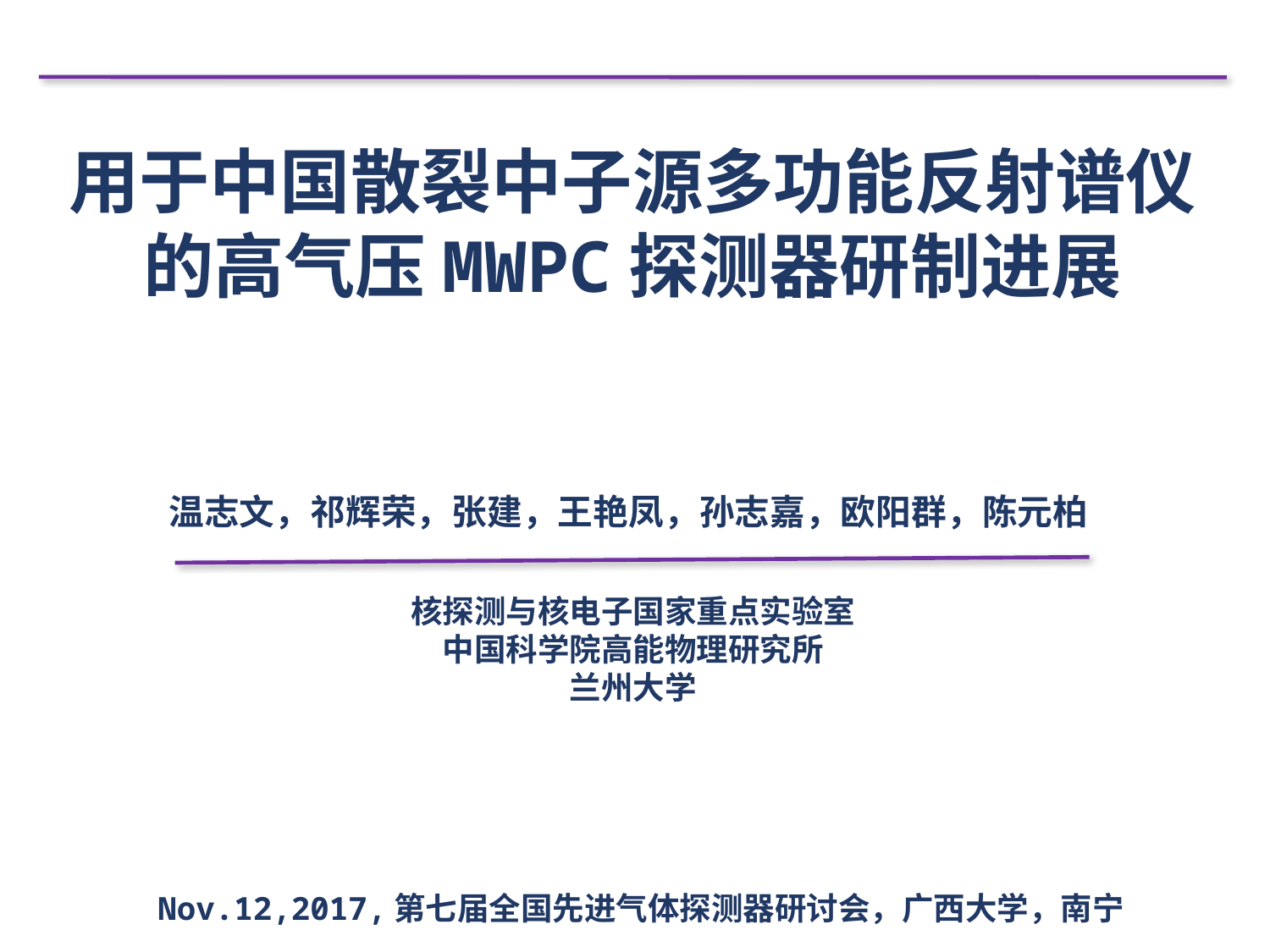

用于中国散裂中子源多功能反射谱仪的高气压MWPC探测器研制进展
温志文，祁辉荣，张建，王艳凤，孙志嘉，欧阳群，陈元柏
核探测与核电子国家重点实验室
中国科学院高能物理研究所
兰州大学
Nov.12,2017,第七届全国先进气体探测器研讨会，广西大学，南宁